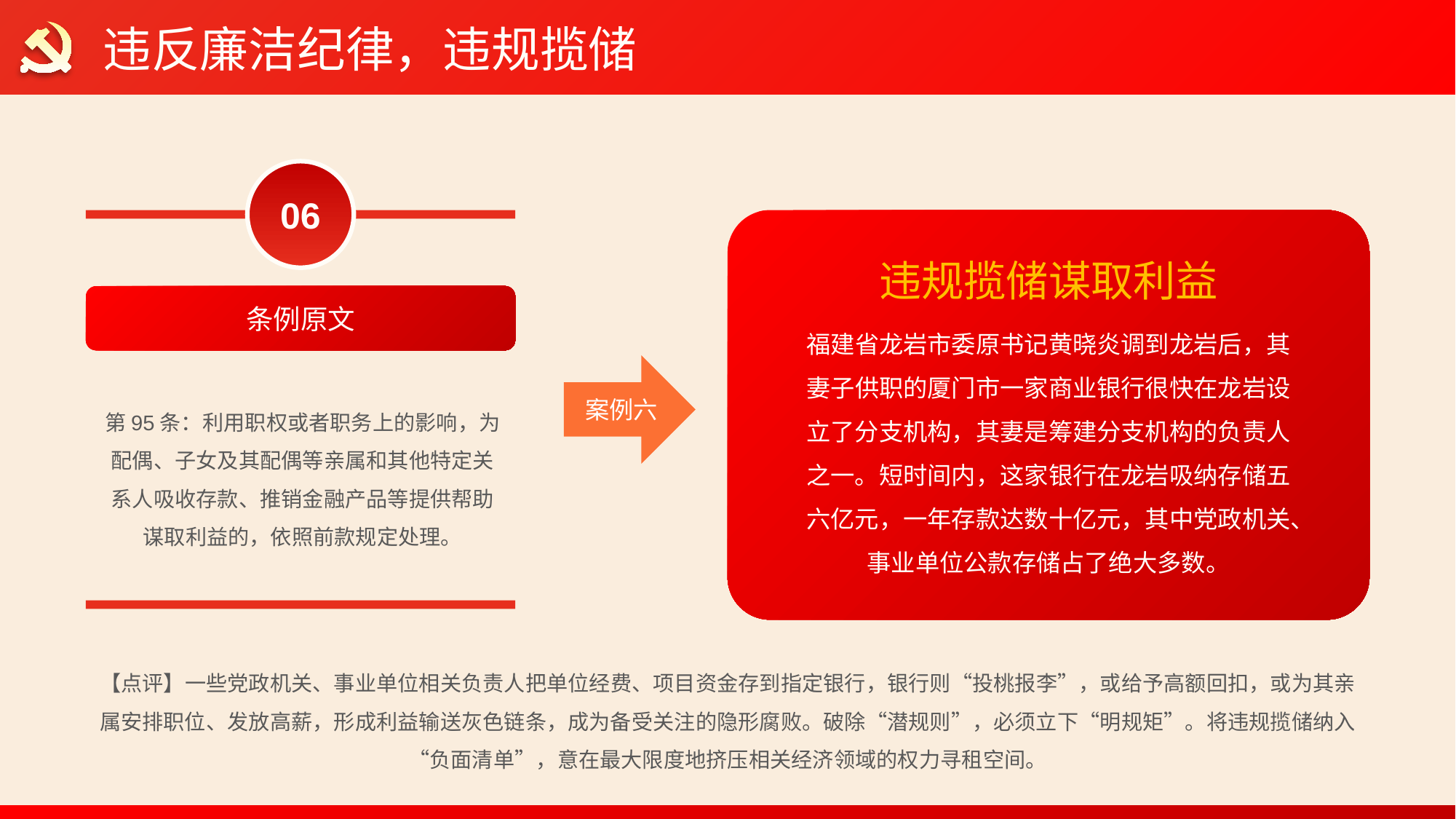

违反廉洁纪律，违规揽储
06

违规揽储谋取利益
福建省龙岩市委原书记黄晓炎调到龙岩后，其妻子供职的厦门市一家商业银行很快在龙岩设立了分支机构，其妻是筹建分支机构的负责人之一。短时间内，这家银行在龙岩吸纳存储五六亿元，一年存款达数十亿元，其中党政机关、事业单位公款存储占了绝大多数。
条例原文
案例六
第95条：利用职权或者职务上的影响，为配偶、子女及其配偶等亲属和其他特定关系人吸收存款、推销金融产品等提供帮助谋取利益的，依照前款规定处理。

【点评】一些党政机关、事业单位相关负责人把单位经费、项目资金存到指定银行，银行则“投桃报李”，或给予高额回扣，或为其亲属安排职位、发放高薪，形成利益输送灰色链条，成为备受关注的隐形腐败。破除“潜规则”，必须立下“明规矩”。将违规揽储纳入“负面清单”，意在最大限度地挤压相关经济领域的权力寻租空间。